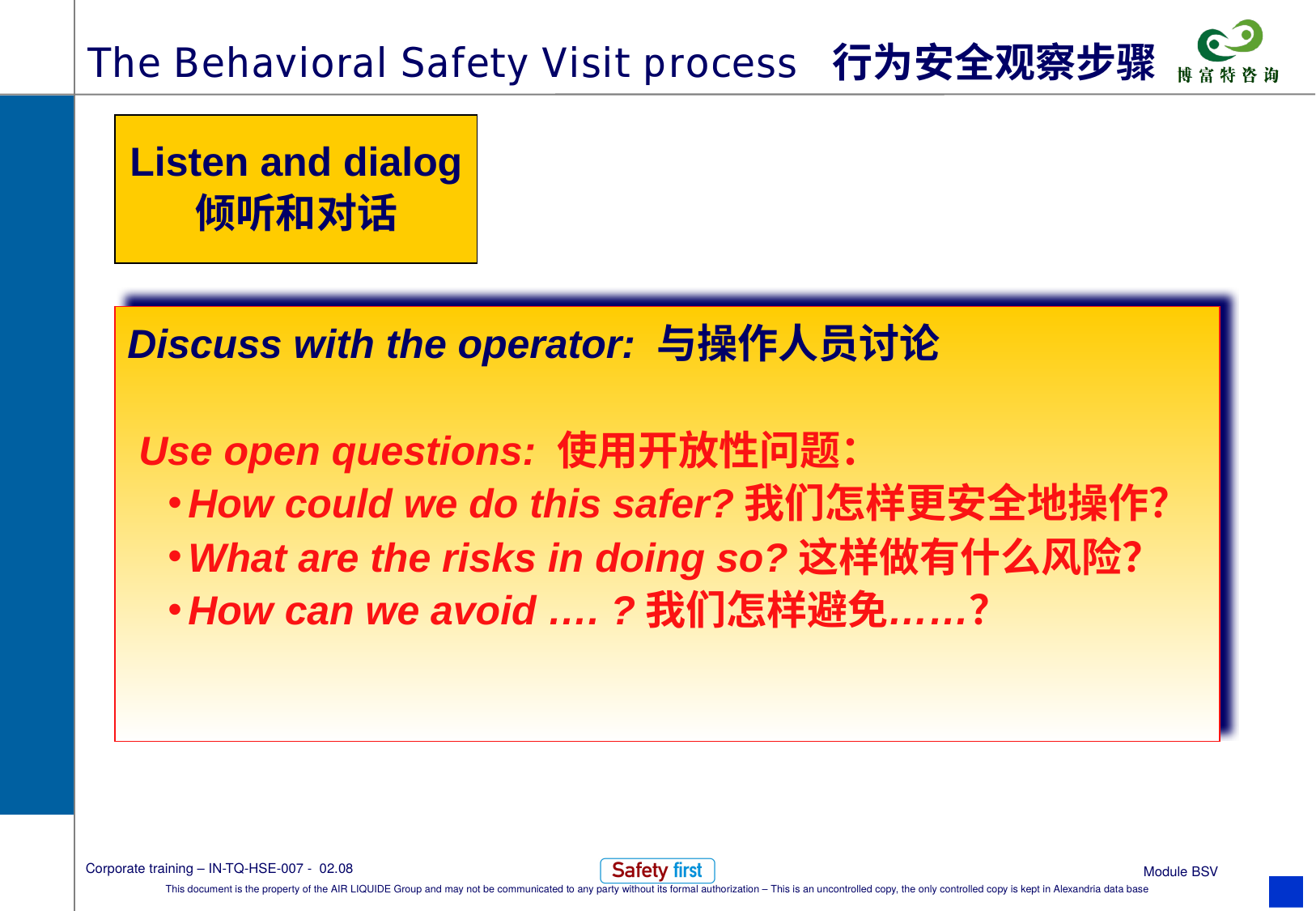

# The Behavioral Safety Visit process  行为安全观察步骤
Listen and dialog
倾听和对话
Discuss with the operator: 与操作人员讨论

 Use open questions: 使用开放性问题：
How could we do this safer?我们怎样更安全地操作？
What are the risks in doing so?这样做有什么风险？
How can we avoid …. ?我们怎样避免……？

16